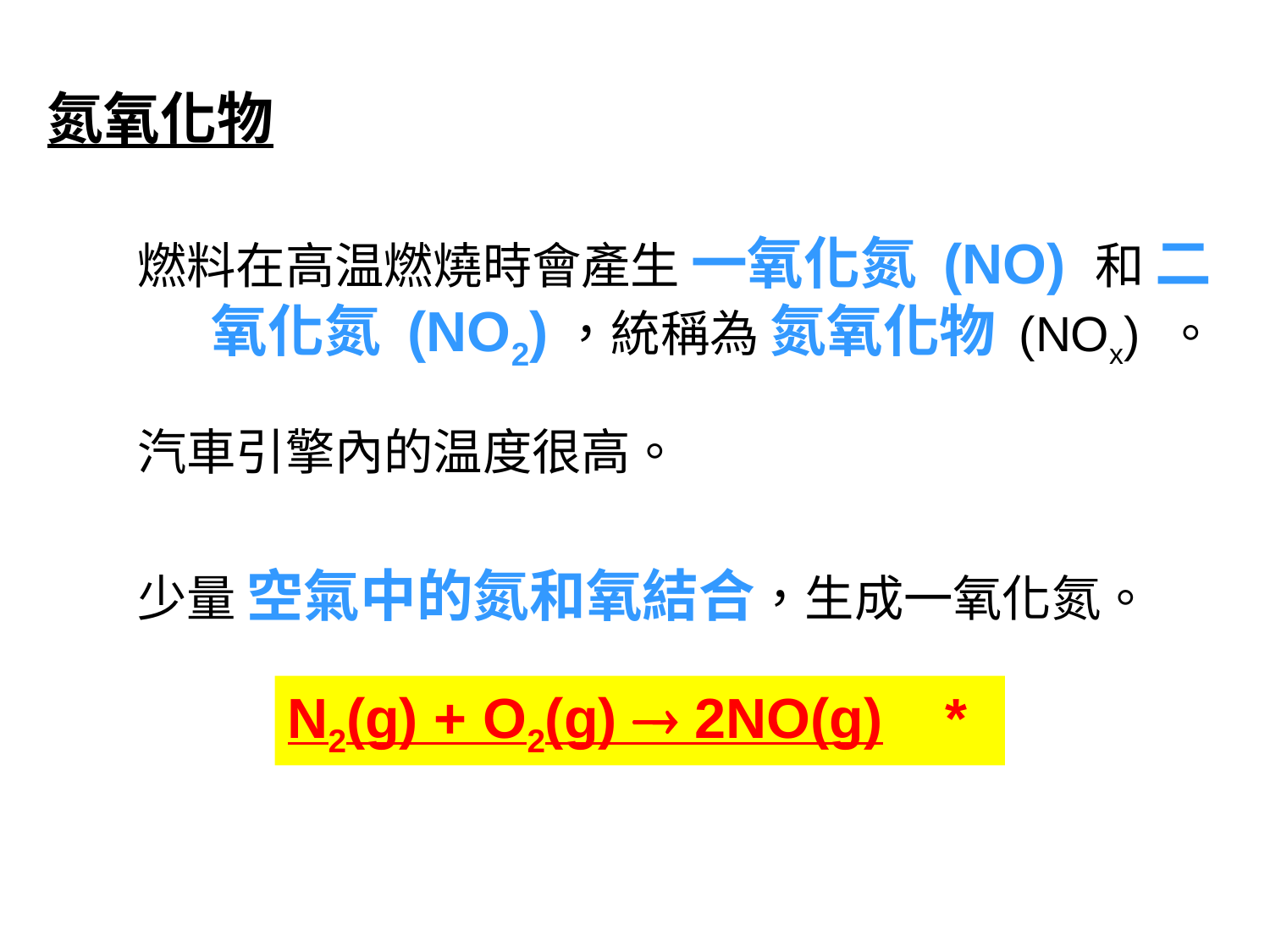

氮氧化物
燃料在高温燃燒時會產生 一氧化氮 (NO) 和 二氧化氮 (NO2)，統稱為 氮氧化物 (NOx) 。
汽車引擎內的温度很高。
少量 空氣中的氮和氧結合，生成一氧化氮。
N2(g) + O2(g) → 2NO(g)    *